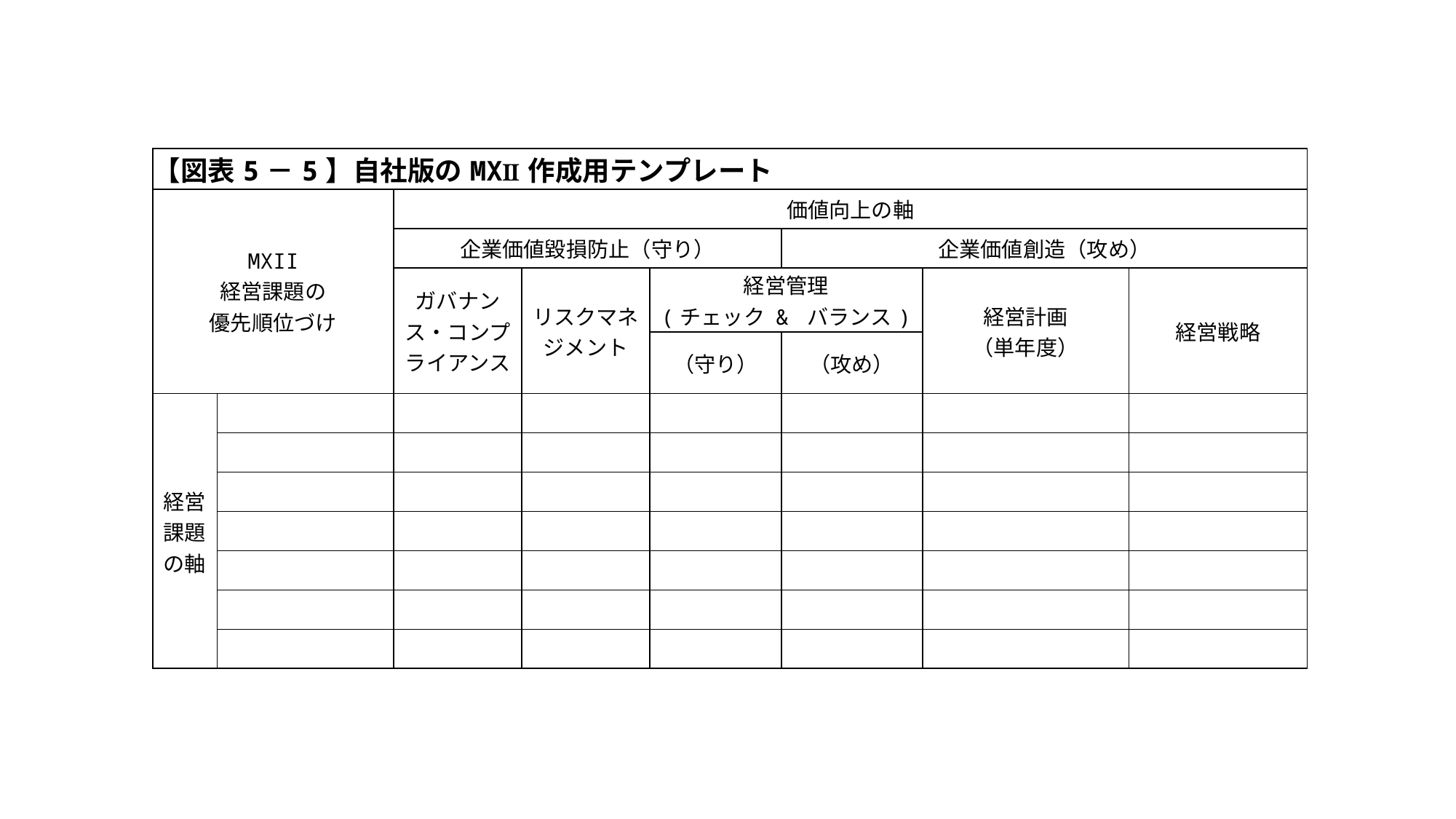

| 【図表5－5】自社版のMXⅡ作成用テンプレート |  |  |  |  |  |  |  |
| --- | --- | --- | --- | --- | --- | --- | --- |
| MXII 経営課題の 優先順位づけ |  | 価値向上の軸 |  |  |  |  |  |
|  |  | 企業価値毀損防止（守り） |  |  | 企業価値創造（攻め） |  |  |
|  |  | ガバナンス・コンプライアンス | リスクマネジメント | 経営管理 (チェック & バランス) |  | 経営計画 （単年度） | 経営戦略 |
|  |  |  |  | （守り） | （攻め） |  |  |
| 経営課題の軸 |  |  |  |  |  |  |  |
|  |  |  |  |  |  |  |  |
|  |  |  |  |  |  |  |  |
|  |  |  |  |  |  |  |  |
|  |  |  |  |  |  |  |  |
|  |  |  |  |  |  |  |  |
|  |  |  |  |  |  |  |  |